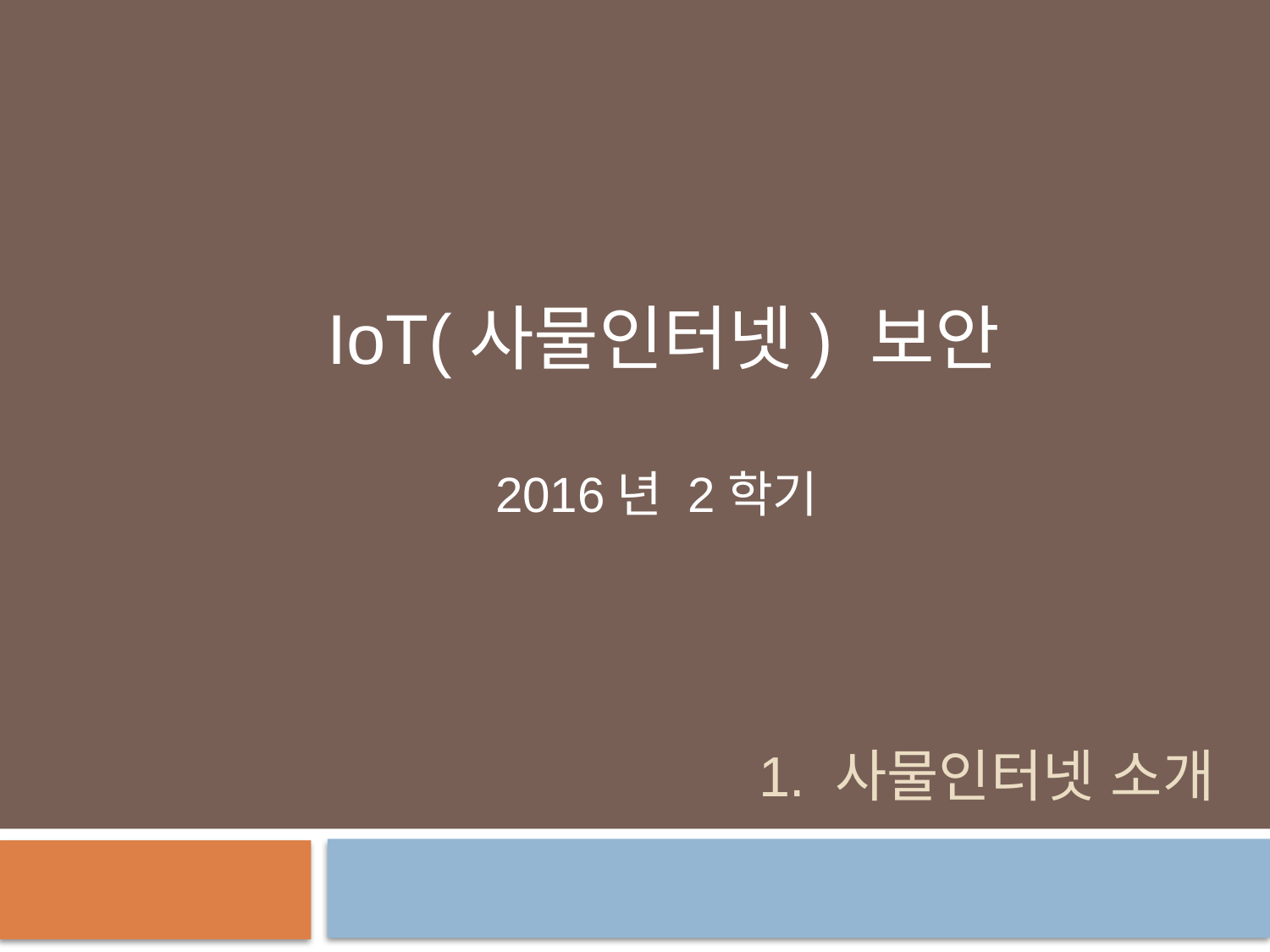

IoT(사물인터넷) 보안

2016년 2학기
# 1. 사물인터넷 소개